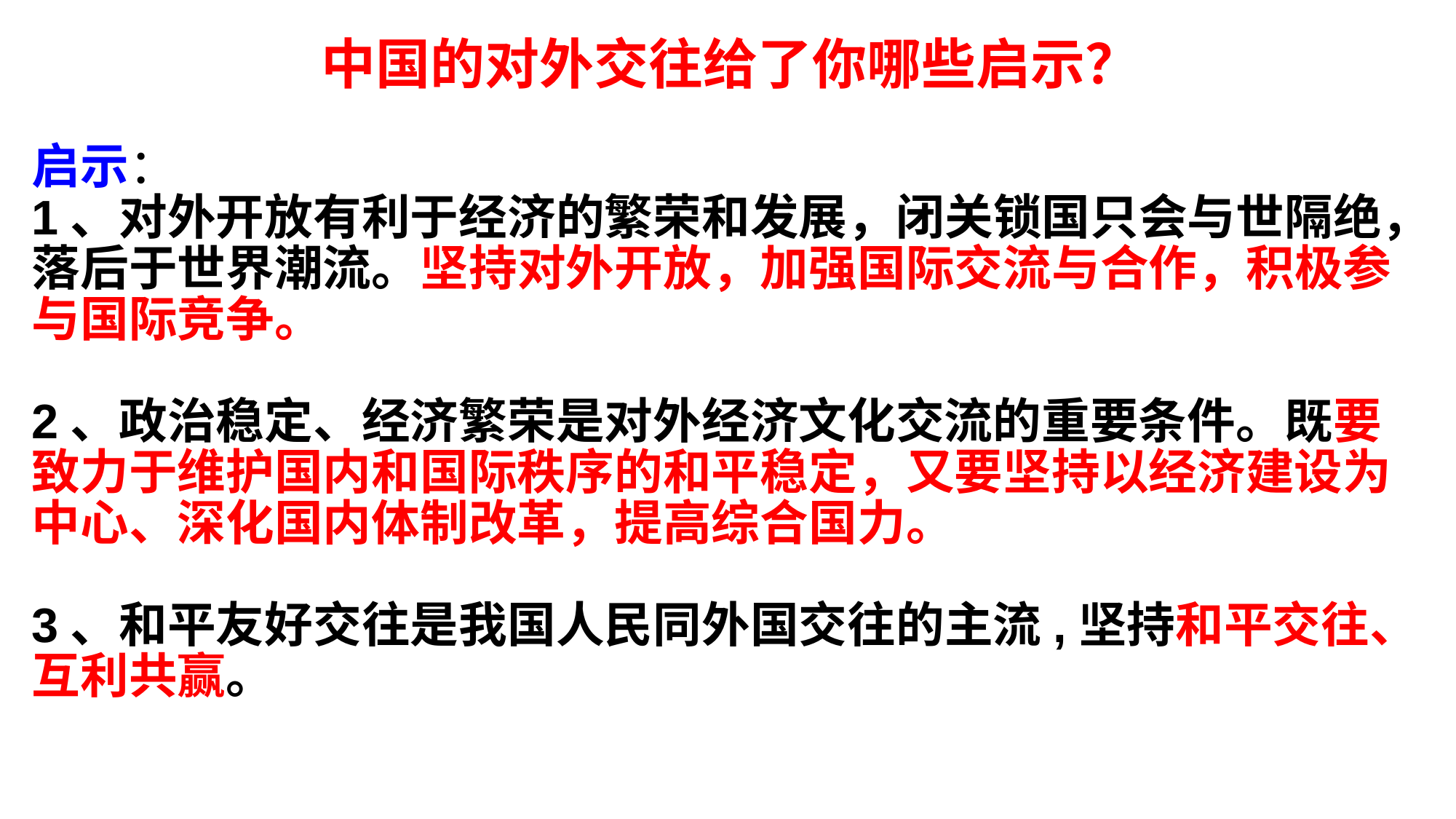

中国的对外交往给了你哪些启示？
启示：
1、对外开放有利于经济的繁荣和发展，闭关锁国只会与世隔绝，落后于世界潮流。坚持对外开放，加强国际交流与合作，积极参与国际竞争。

2、政治稳定、经济繁荣是对外经济文化交流的重要条件。既要致力于维护国内和国际秩序的和平稳定，又要坚持以经济建设为中心、深化国内体制改革，提高综合国力。

3、和平友好交往是我国人民同外国交往的主流,坚持和平交往、互利共赢。